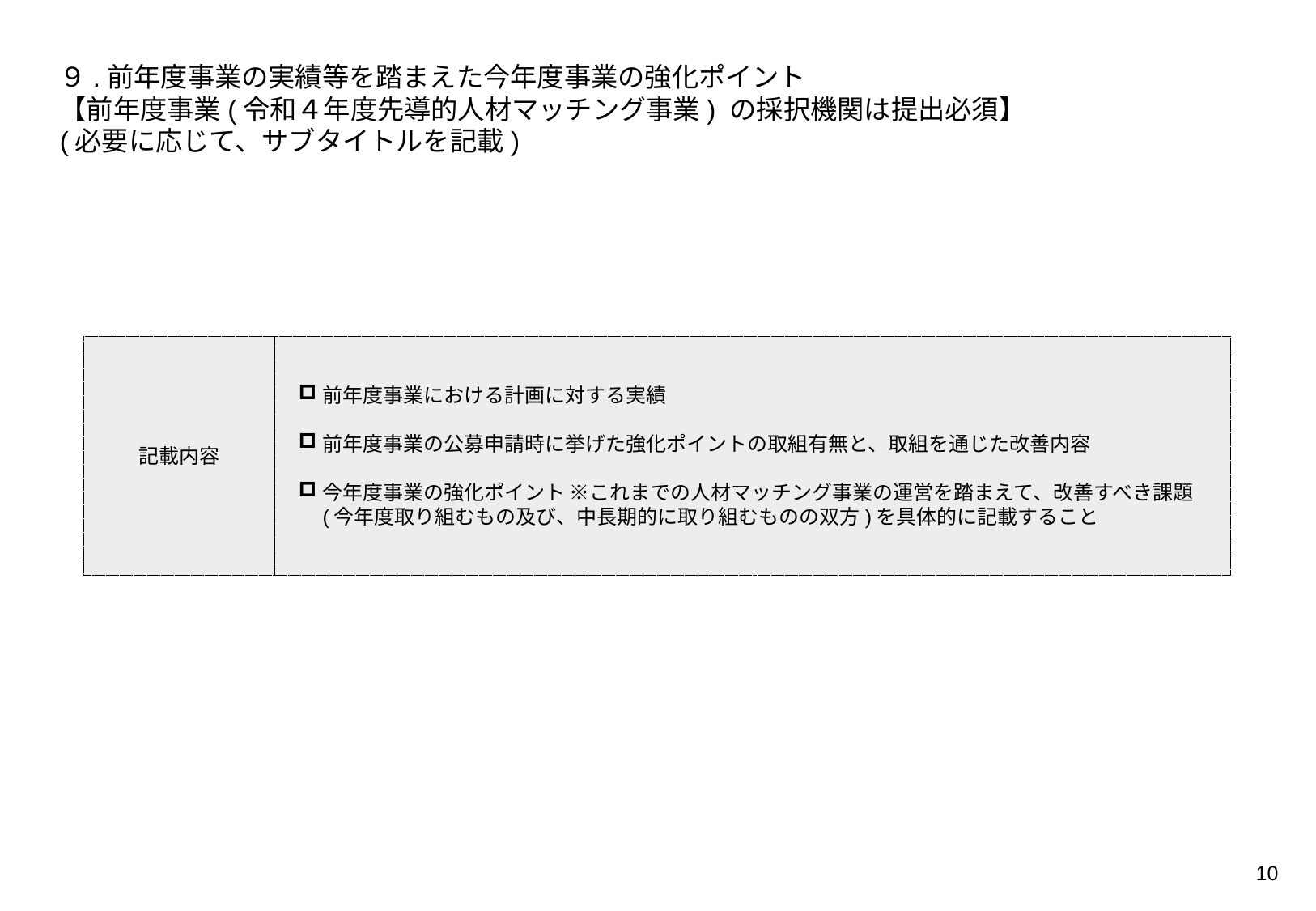

９.前年度事業の実績等を踏まえた今年度事業の強化ポイント
【前年度事業(令和４年度先導的人材マッチング事業) の採択機関は提出必須】
(必要に応じて、サブタイトルを記載)
記載内容
前年度事業における計画に対する実績
前年度事業の公募申請時に挙げた強化ポイントの取組有無と、取組を通じた改善内容

今年度事業の強化ポイント ※これまでの人材マッチング事業の運営を踏まえて、改善すべき課題(今年度取り組むもの及び、中長期的に取り組むものの双方)を具体的に記載すること
10